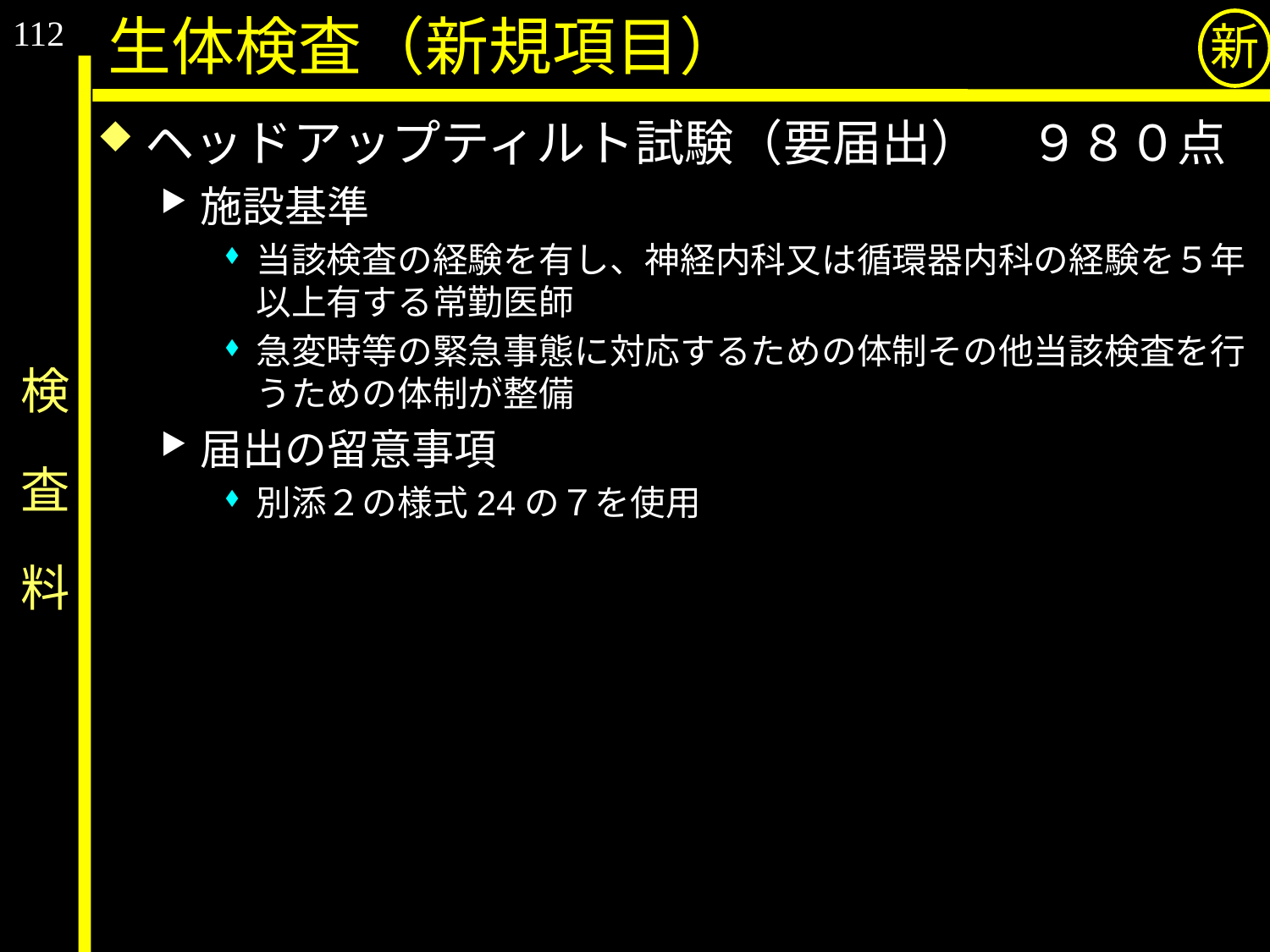

112
生体検査（新規項目）
新

ヘッドアップティルト試験（要届出）　９８０点
施設基準
当該検査の経験を有し、神経内科又は循環器内科の経験を５年以上有する常勤医師
急変時等の緊急事態に対応するための体制その他当該検査を行うための体制が整備
届出の留意事項
別添２の様式24の７を使用
# 検　査　料